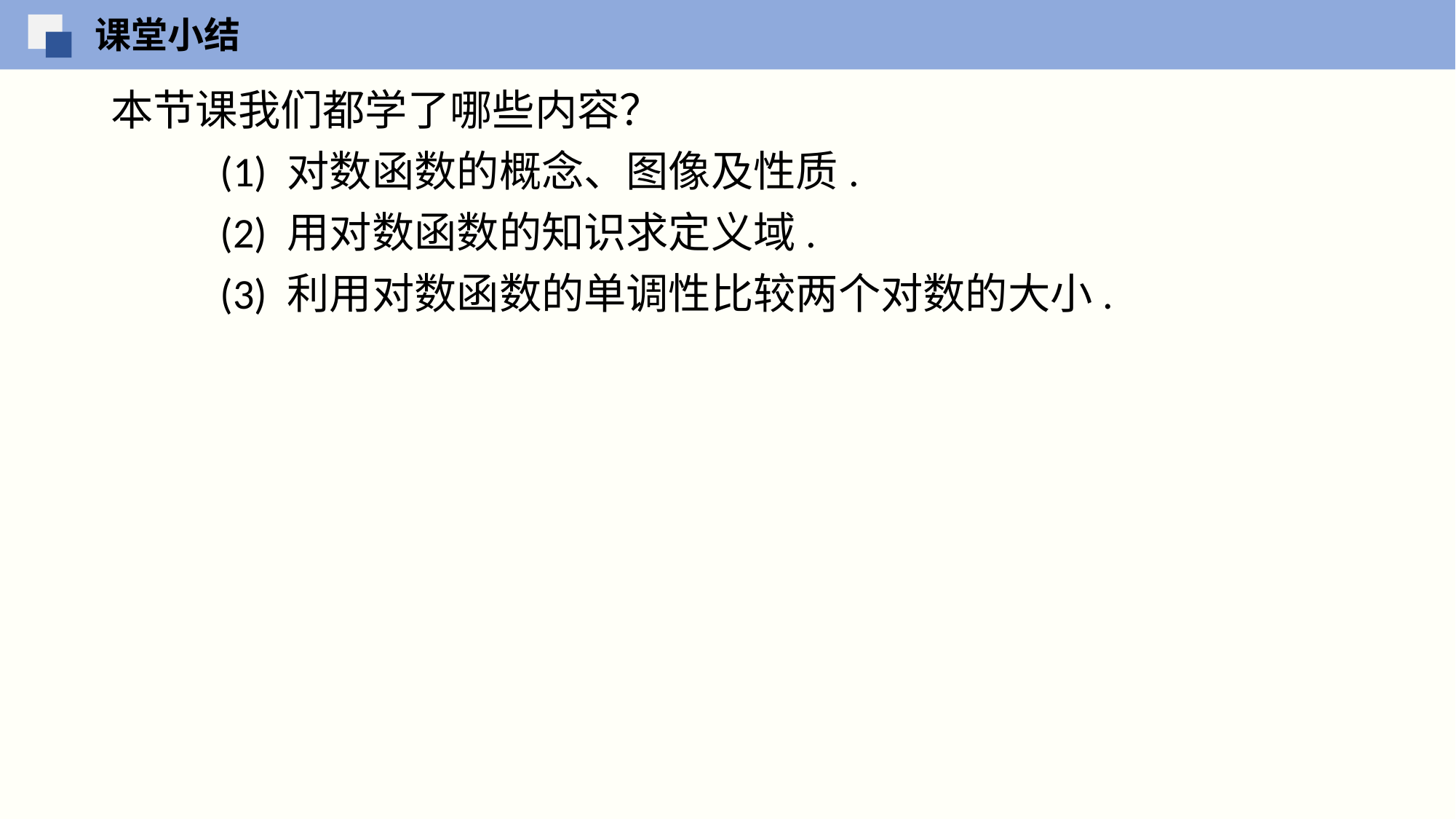

课堂小结
本节课我们都学了哪些内容？
	(1) 对数函数的概念、图像及性质.
	(2) 用对数函数的知识求定义域.
	(3) 利用对数函数的单调性比较两个对数的大小.